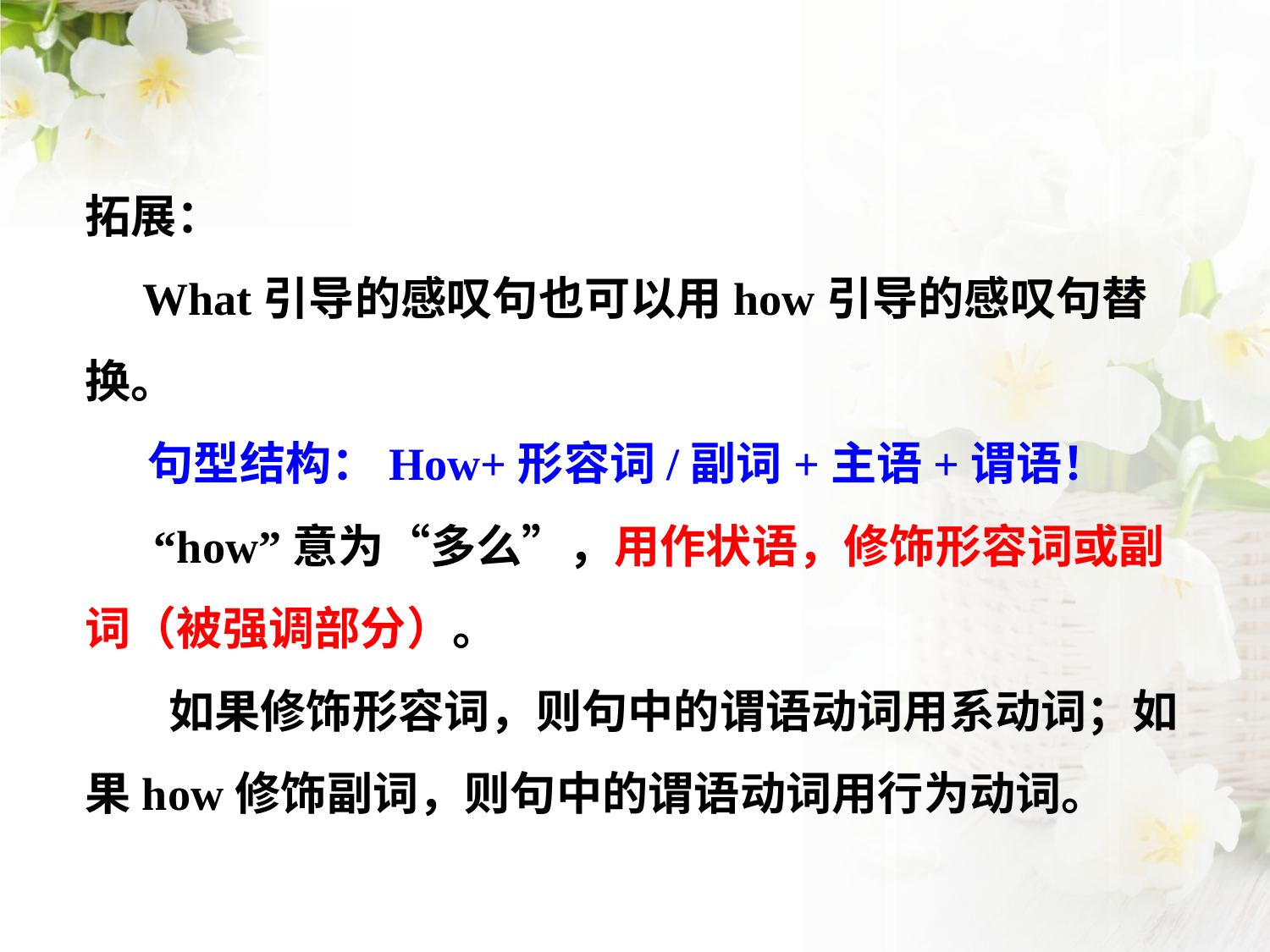

拓展：
     What引导的感叹句也可以用how引导的感叹句替换。
     句型结构：How+形容词/副词+主语+谓语！
      “how”意为“多么”，用作状语，修饰形容词或副词（被强调部分）。
       如果修饰形容词，则句中的谓语动词用系动词；如果how修饰副词，则句中的谓语动词用行为动词。